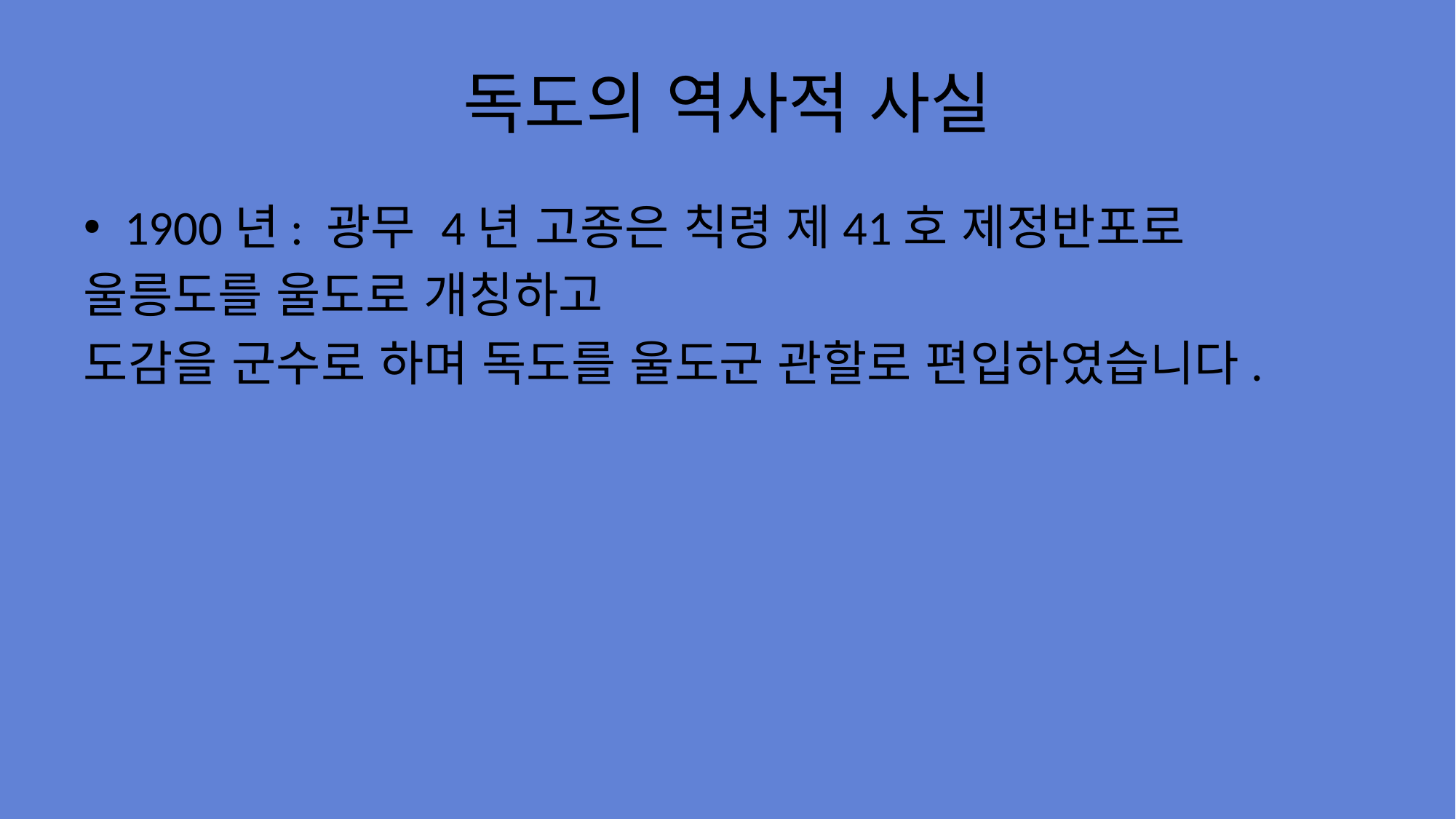

# 독도의 역사적 사실
1900년: 광무 4년 고종은 칙령 제41호 제정반포로
울릉도를 울도로 개칭하고
도감을 군수로 하며 독도를 울도군 관할로 편입하였습니다.